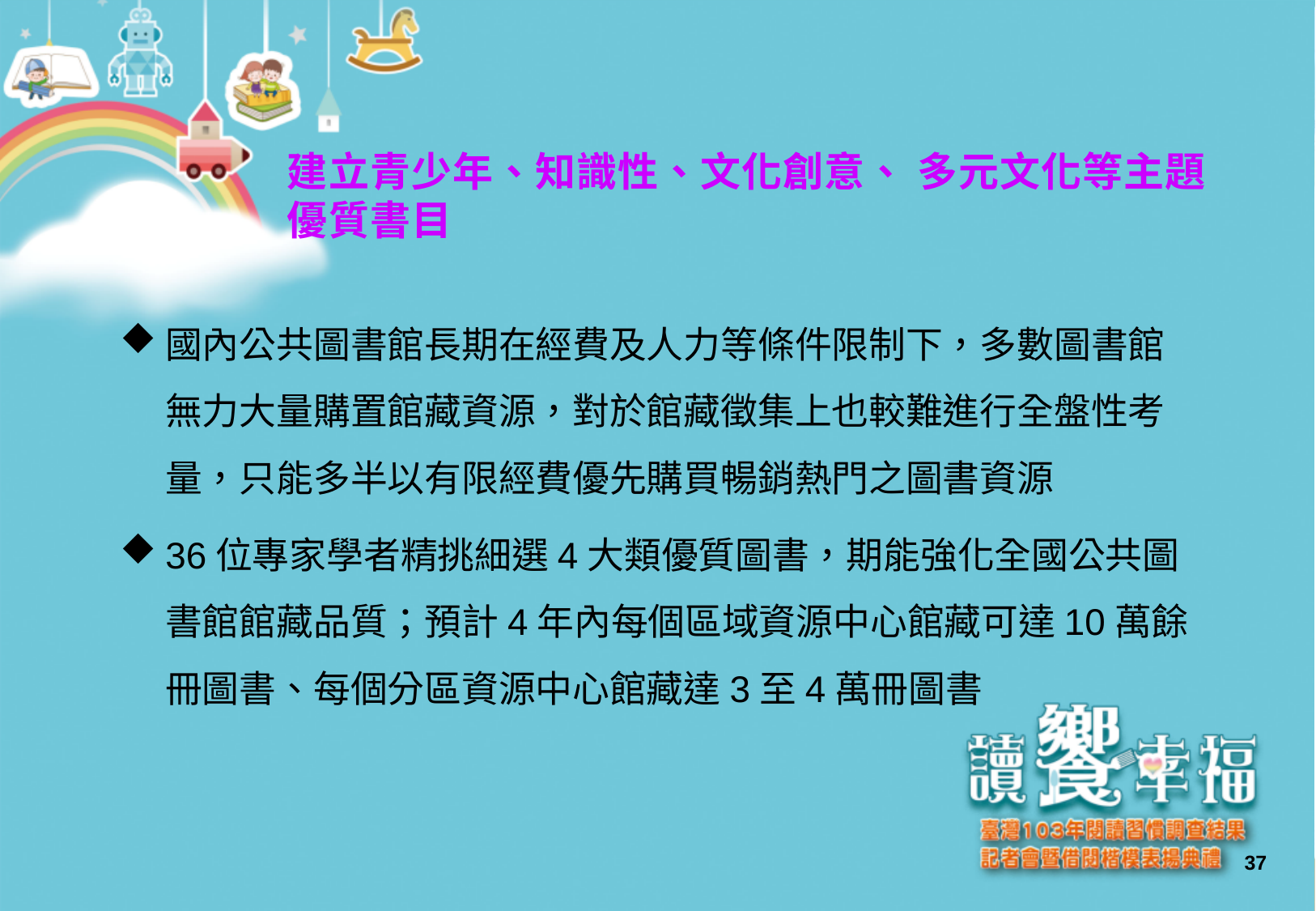

建立青少年、知識性、文化創意、 多元文化等主題優質書目
國內公共圖書館長期在經費及人力等條件限制下，多數圖書館無力大量購置館藏資源，對於館藏徵集上也較難進行全盤性考量，只能多半以有限經費優先購買暢銷熱門之圖書資源
36位專家學者精挑細選4大類優質圖書，期能強化全國公共圖書館館藏品質；預計4年內每個區域資源中心館藏可達10萬餘冊圖書、每個分區資源中心館藏達3至4萬冊圖書
37